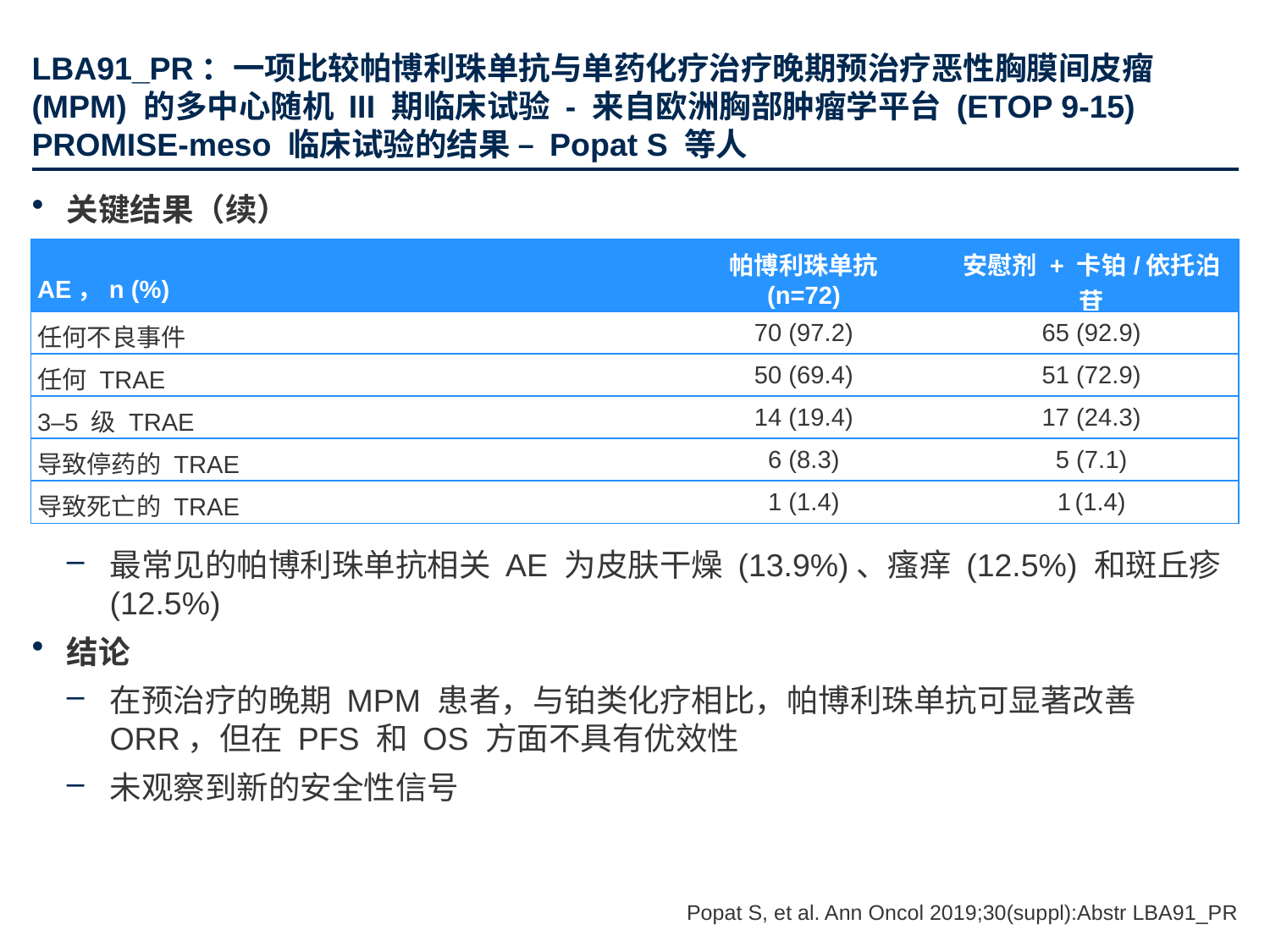

# LBA91_PR：一项比较帕博利珠单抗与单药化疗治疗晚期预治疗恶性胸膜间皮瘤 (MPM) 的多中心随机 III 期临床试验 - 来自欧洲胸部肿瘤学平台 (ETOP 9-15) PROMISE-meso 临床试验的结果 – Popat S 等人
关键结果（续）
最常见的帕博利珠单抗相关 AE 为皮肤干燥 (13.9%)、瘙痒 (12.5%) 和斑丘疹 (12.5%)
结论
在预治疗的晚期 MPM 患者，与铂类化疗相比，帕博利珠单抗可显著改善 ORR，但在 PFS 和 OS 方面不具有优效性
未观察到新的安全性信号
| AE，n (%) | 帕博利珠单抗 (n=72) | 安慰剂 + 卡铂/依托泊苷 (n=70) |
| --- | --- | --- |
| 任何不良事件 | 70 (97.2) | 65 (92.9) |
| 任何 TRAE | 50 (69.4) | 51 (72.9) |
| 3–5 级 TRAE | 14 (19.4) | 17 (24.3) |
| 导致停药的 TRAE | 6 (8.3) | 5 (7.1) |
| 导致死亡的 TRAE | 1 (1.4) | 1 (1.4) |
Popat S, et al. Ann Oncol 2019;30(suppl):Abstr LBA91_PR